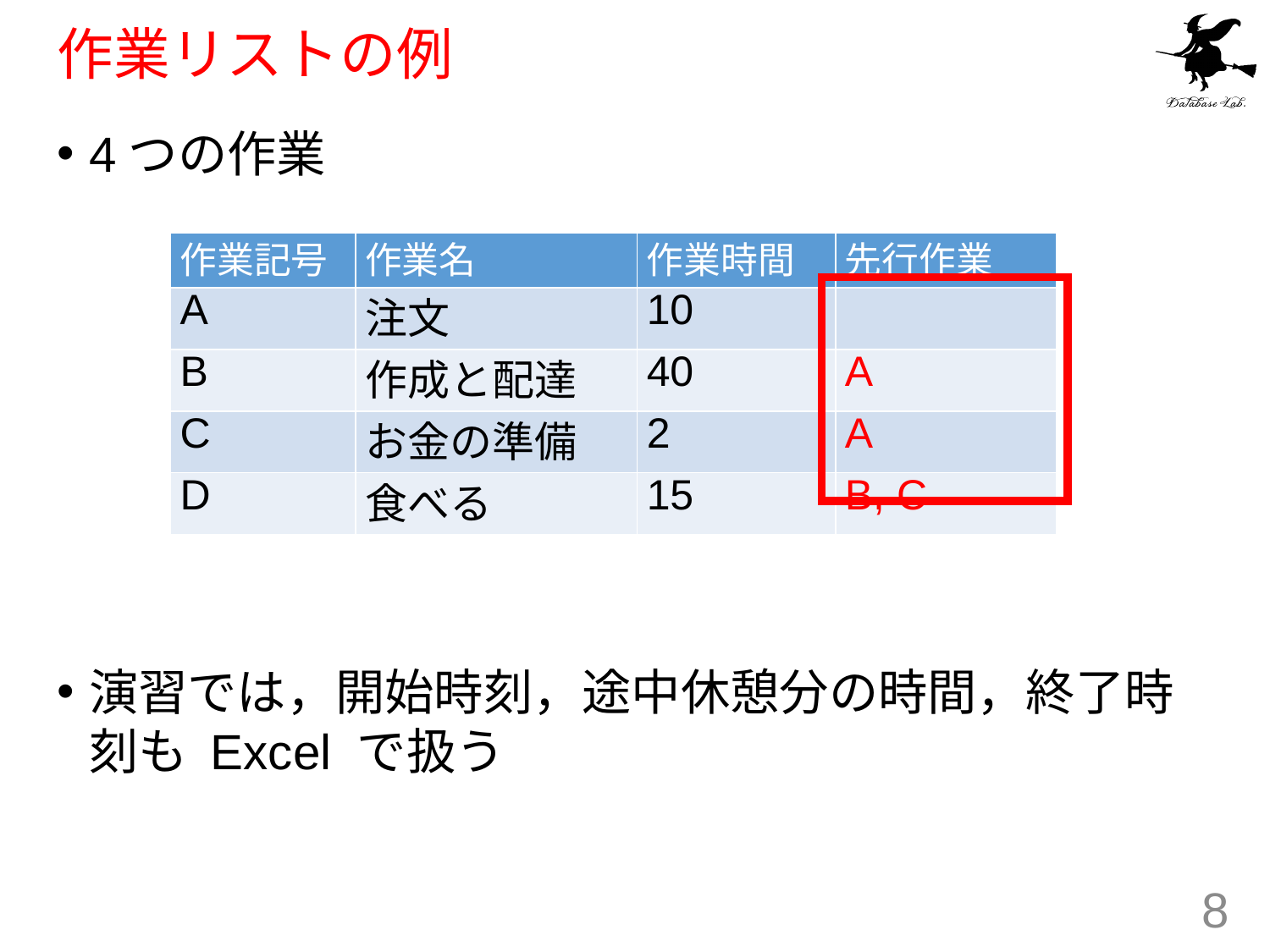

# 作業リストの例
4つの作業

演習では，開始時刻，途中休憩分の時間，終了時刻も Excel で扱う

| 作業記号 | 作業名 | 作業時間 | 先行作業 |
| --- | --- | --- | --- |
| A | 注文 | 10 |  |
| B | 作成と配達 | 40 | A |
| C | お金の準備 | 2 | A |
| D | 食べる | 15 | B, C |

8